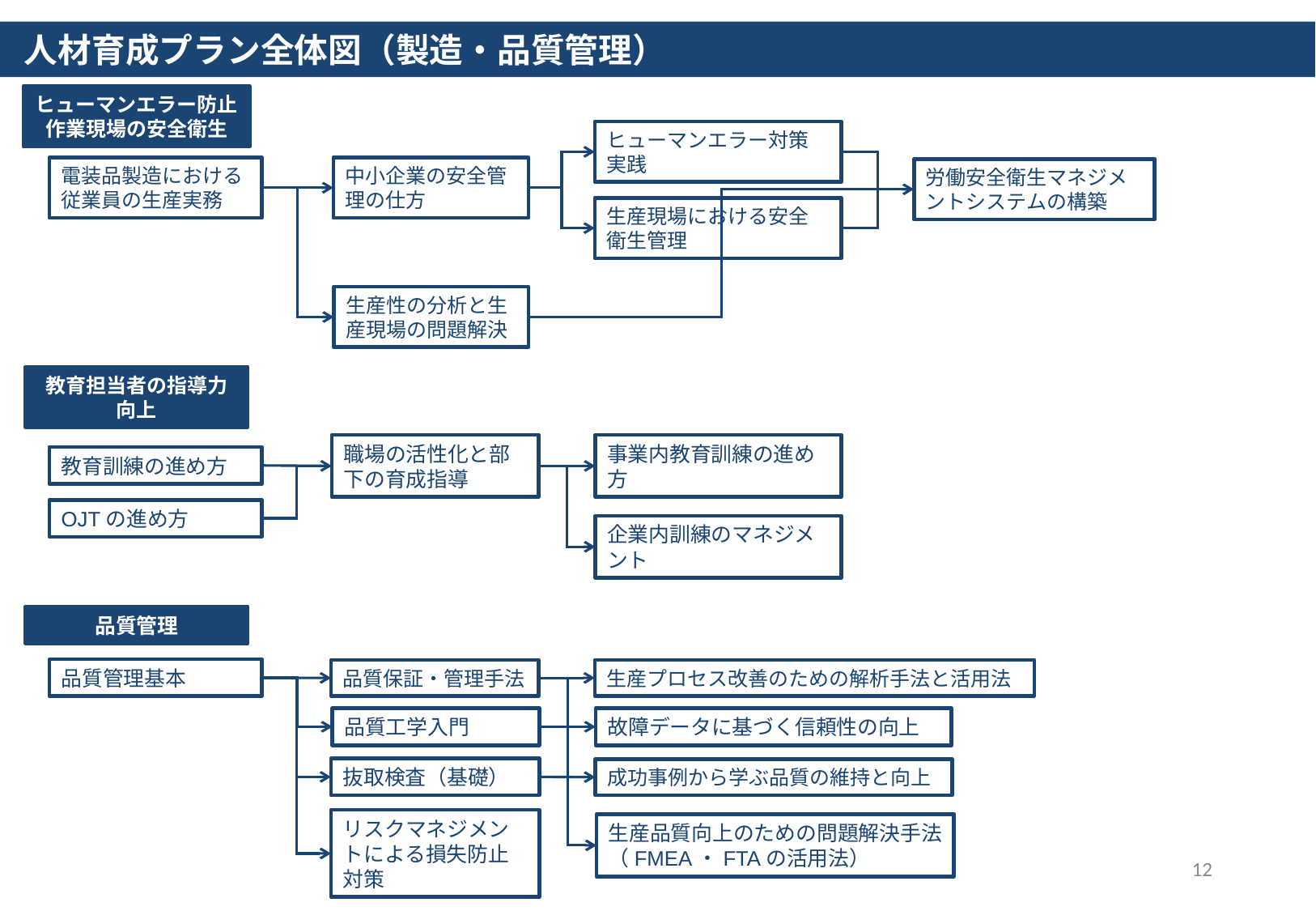

人材育成プラン全体図（製造・品質管理）
ヒューマンエラー防止
作業現場の安全衛生
ヒューマンエラー対策実践
電装品製造における従業員の生産実務
中小企業の安全管理の仕方
労働安全衛生マネジメントシステムの構築
生産現場における安全衛生管理
生産性の分析と生産現場の問題解決
教育担当者の指導力向上
事業内教育訓練の進め方
職場の活性化と部下の育成指導
教育訓練の進め方
OJTの進め方
企業内訓練のマネジメント
品質管理
品質管理基本
品質保証・管理手法
生産プロセス改善のための解析手法と活用法
品質工学入門
故障データに基づく信頼性の向上
抜取検査（基礎）
成功事例から学ぶ品質の維持と向上
リスクマネジメントによる損失防止対策
生産品質向上のための問題解決手法
（FMEA・FTAの活用法）
12